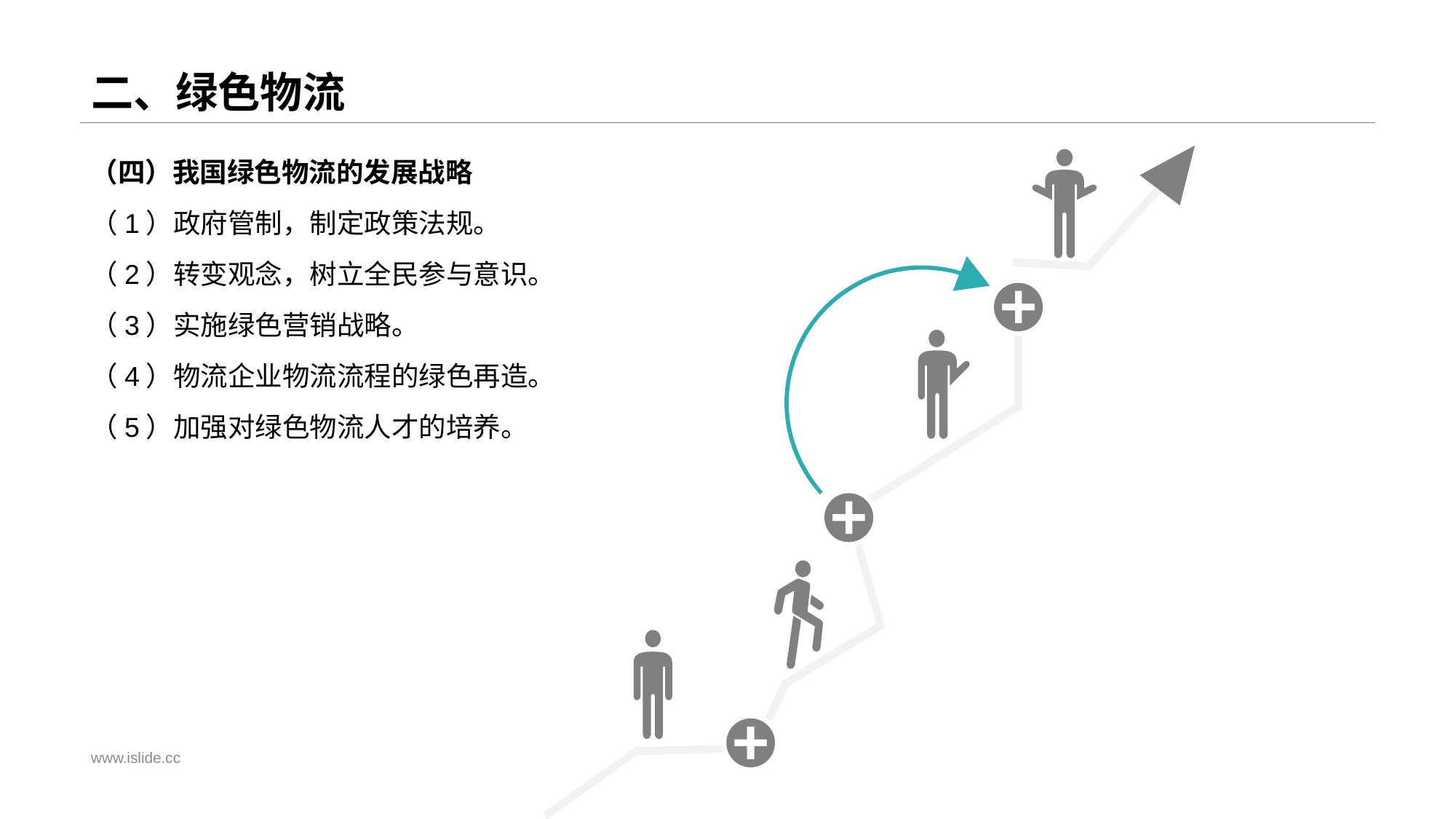

# 二、绿色物流

（四）我国绿色物流的发展战略
（1）政府管制，制定政策法规。
（2）转变观念，树立全民参与意识。
（3）实施绿色营销战略。
（4）物流企业物流流程的绿色再造。
（5）加强对绿色物流人才的培养。
www.islide.cc
7